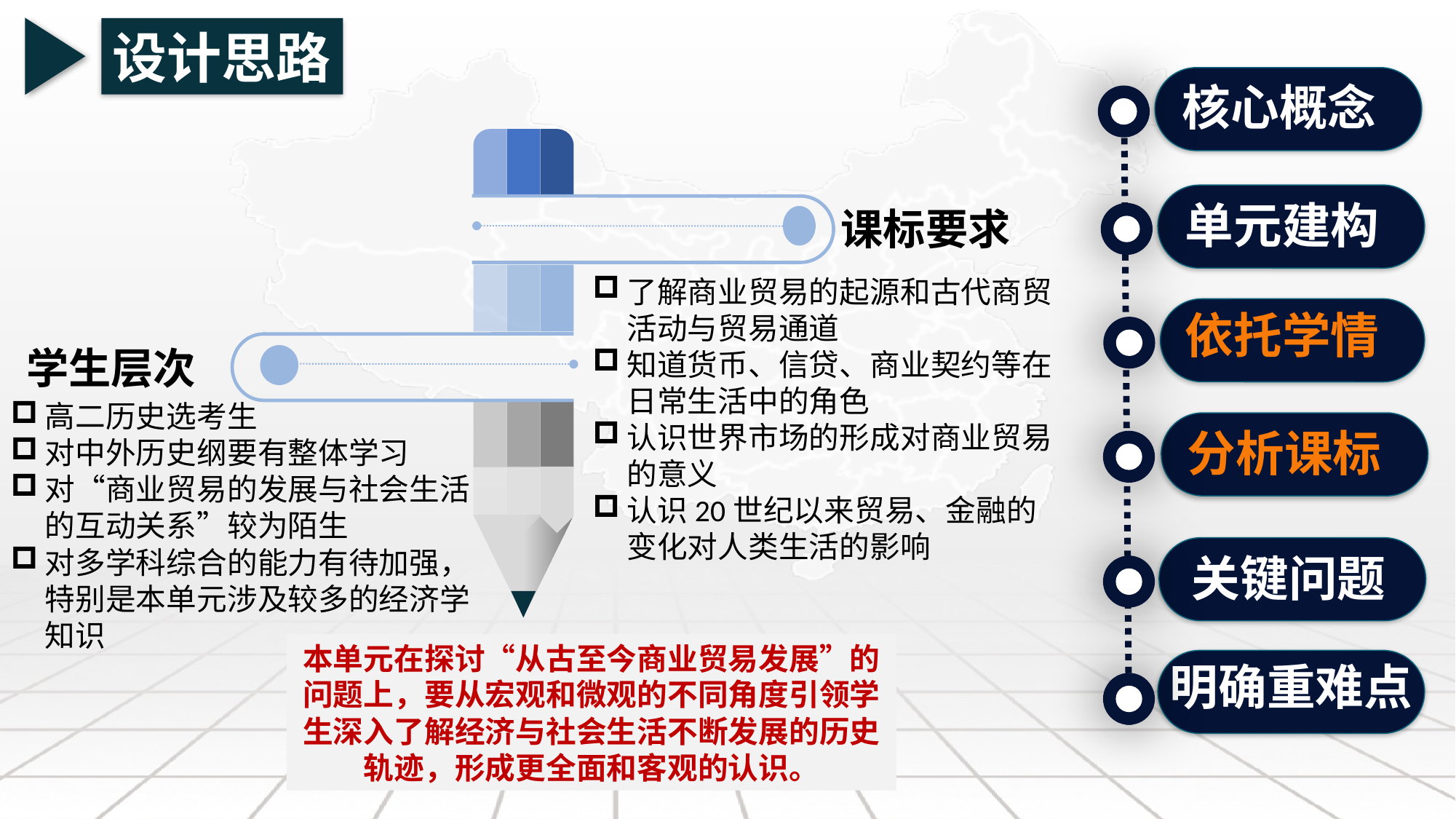

设计思路

核心概念

课标要求

单元建构

了解商业贸易的起源和古代商贸活动与贸易通道
知道货币、信贷、商业契约等在日常生活中的角色
认识世界市场的形成对商业贸易的意义
认识20世纪以来贸易、金融的变化对人类生活的影响

依托学情

学生层次

高二历史选考生
对中外历史纲要有整体学习
对“商业贸易的发展与社会生活的互动关系”较为陌生
对多学科综合的能力有待加强，特别是本单元涉及较多的经济学知识
分析课标

关键问题
本单元在探讨“从古至今商业贸易发展”的问题上，要从宏观和微观的不同角度引领学生深入了解经济与社会生活不断发展的历史轨迹，形成更全面和客观的认识。

明确重难点